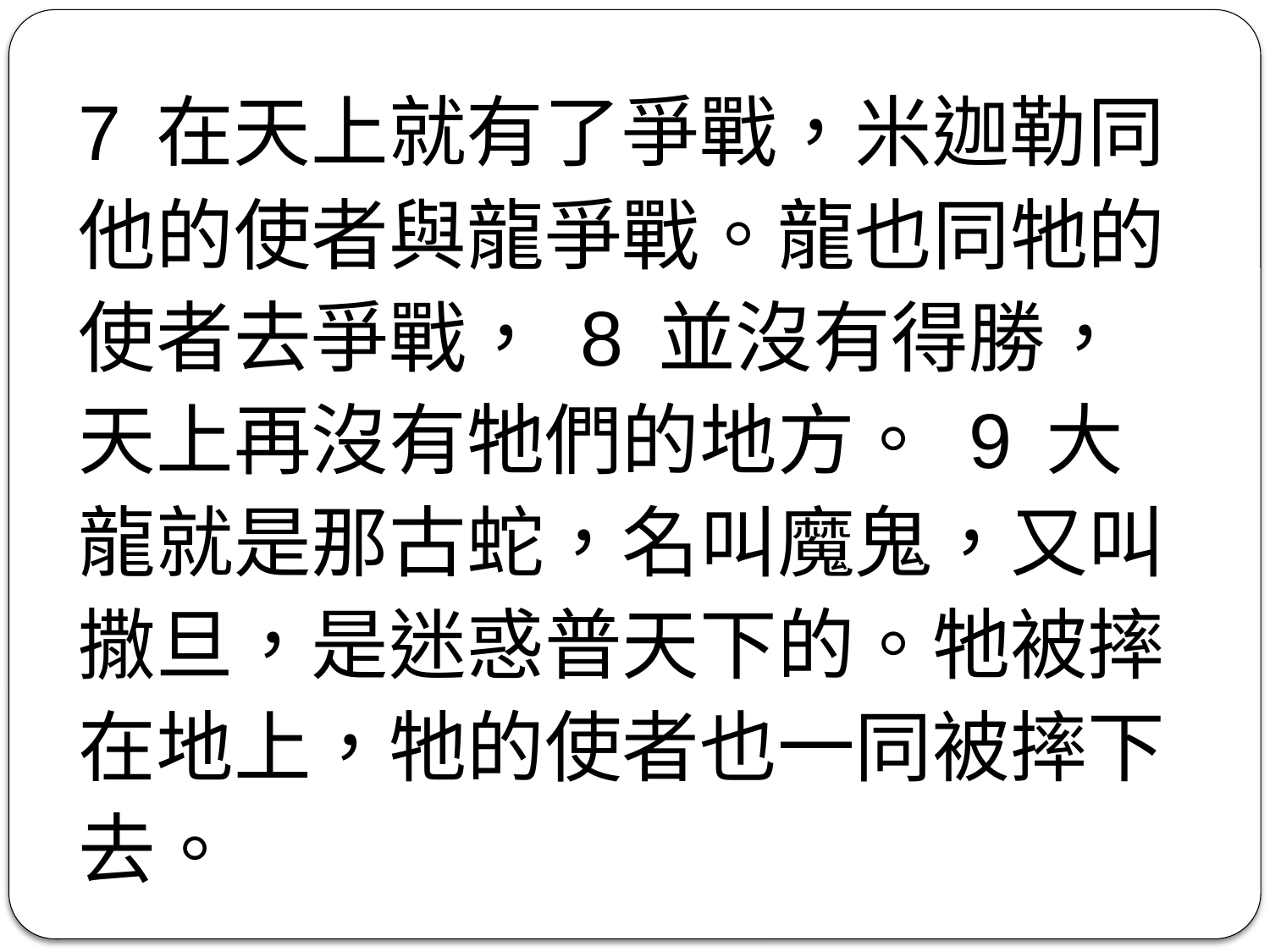

7 在天上就有了爭戰，米迦勒同他的使者與龍爭戰。龍也同牠的使者去爭戰， 8 並沒有得勝，天上再沒有牠們的地方。 9 大龍就是那古蛇，名叫魔鬼，又叫撒旦，是迷惑普天下的。牠被摔在地上，牠的使者也一同被摔下去。